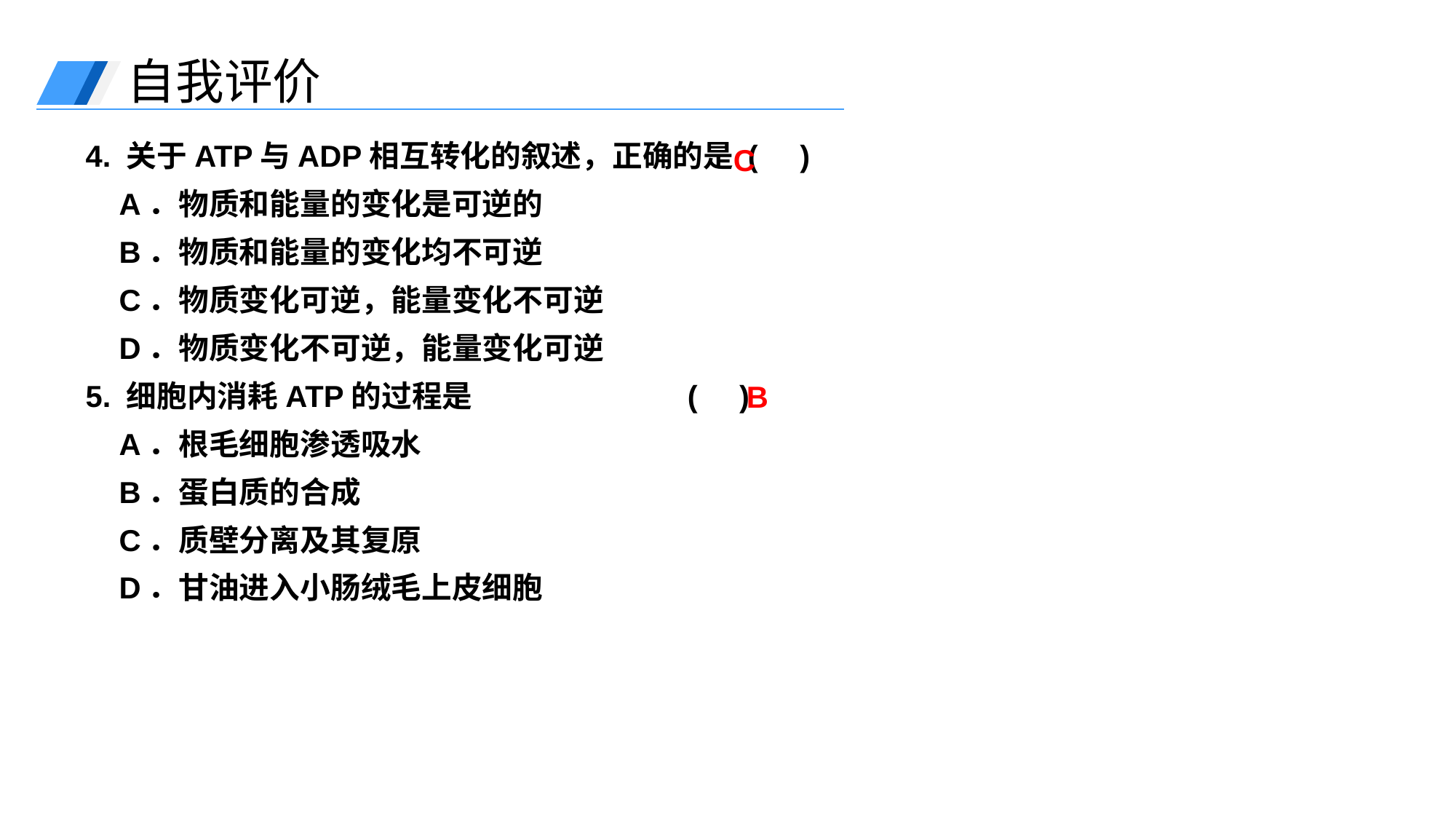

自我评价
4. 关于ATP与ADP相互转化的叙述，正确的是 (     )
    A．物质和能量的变化是可逆的
    B．物质和能量的变化均不可逆
    C．物质变化可逆，能量变化不可逆
    D．物质变化不可逆，能量变化可逆
5. 细胞内消耗ATP的过程是                              (     )
    A．根毛细胞渗透吸水
    B．蛋白质的合成
    C．质壁分离及其复原
    D．甘油进入小肠绒毛上皮细胞
C

B